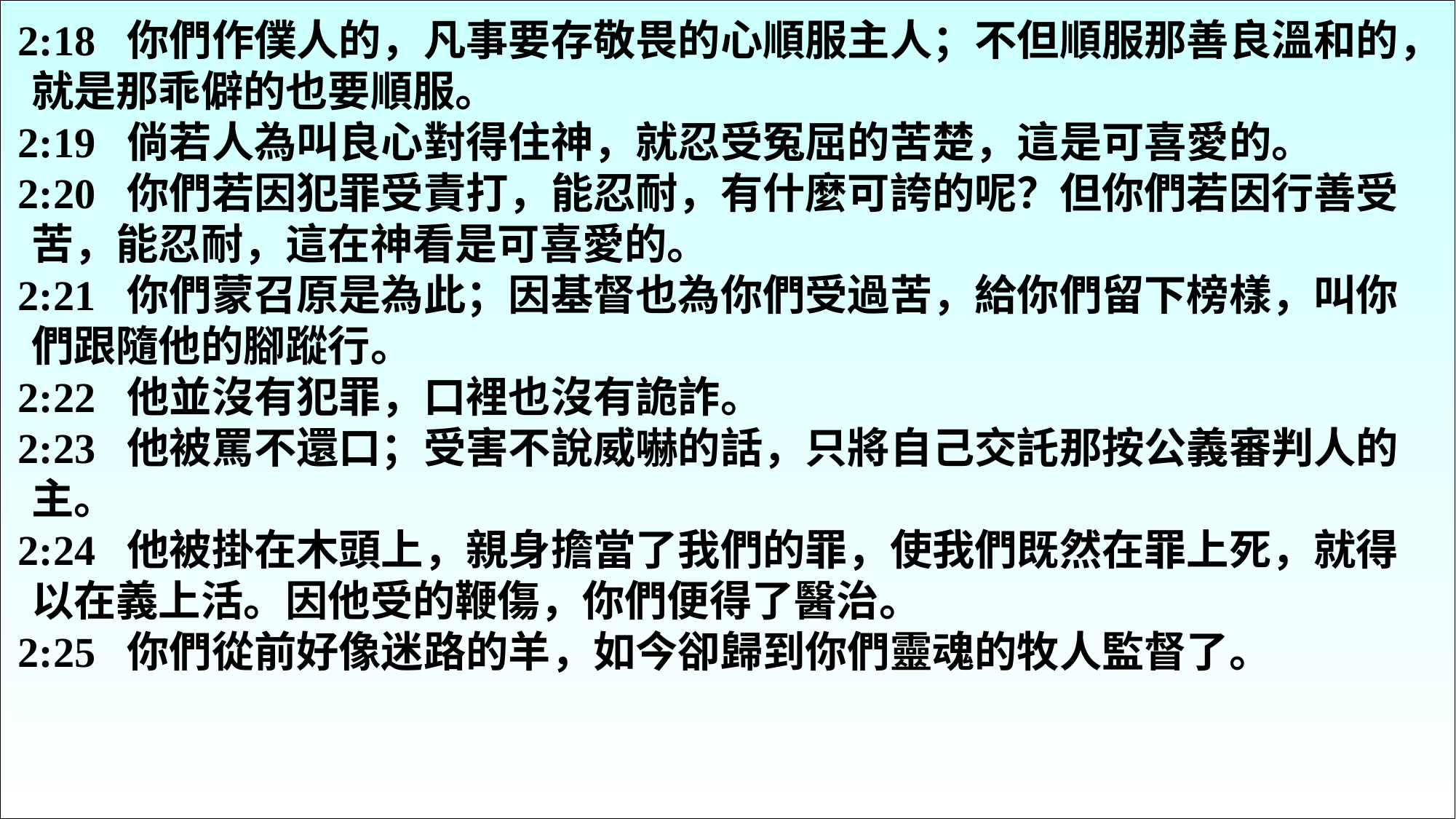

2:18  你們作僕人的，凡事要存敬畏的心順服主人；不但順服那善良溫和的，就是那乖僻的也要順服。
2:19  倘若人為叫良心對得住神，就忍受冤屈的苦楚，這是可喜愛的。
2:20  你們若因犯罪受責打，能忍耐，有什麼可誇的呢？但你們若因行善受苦，能忍耐，這在神看是可喜愛的。
2:21  你們蒙召原是為此；因基督也為你們受過苦，給你們留下榜樣，叫你們跟隨他的腳蹤行。
2:22  他並沒有犯罪，口裡也沒有詭詐。
2:23  他被罵不還口；受害不說威嚇的話，只將自己交託那按公義審判人的主。
2:24  他被掛在木頭上，親身擔當了我們的罪，使我們既然在罪上死，就得以在義上活。因他受的鞭傷，你們便得了醫治。
2:25  你們從前好像迷路的羊，如今卻歸到你們靈魂的牧人監督了。